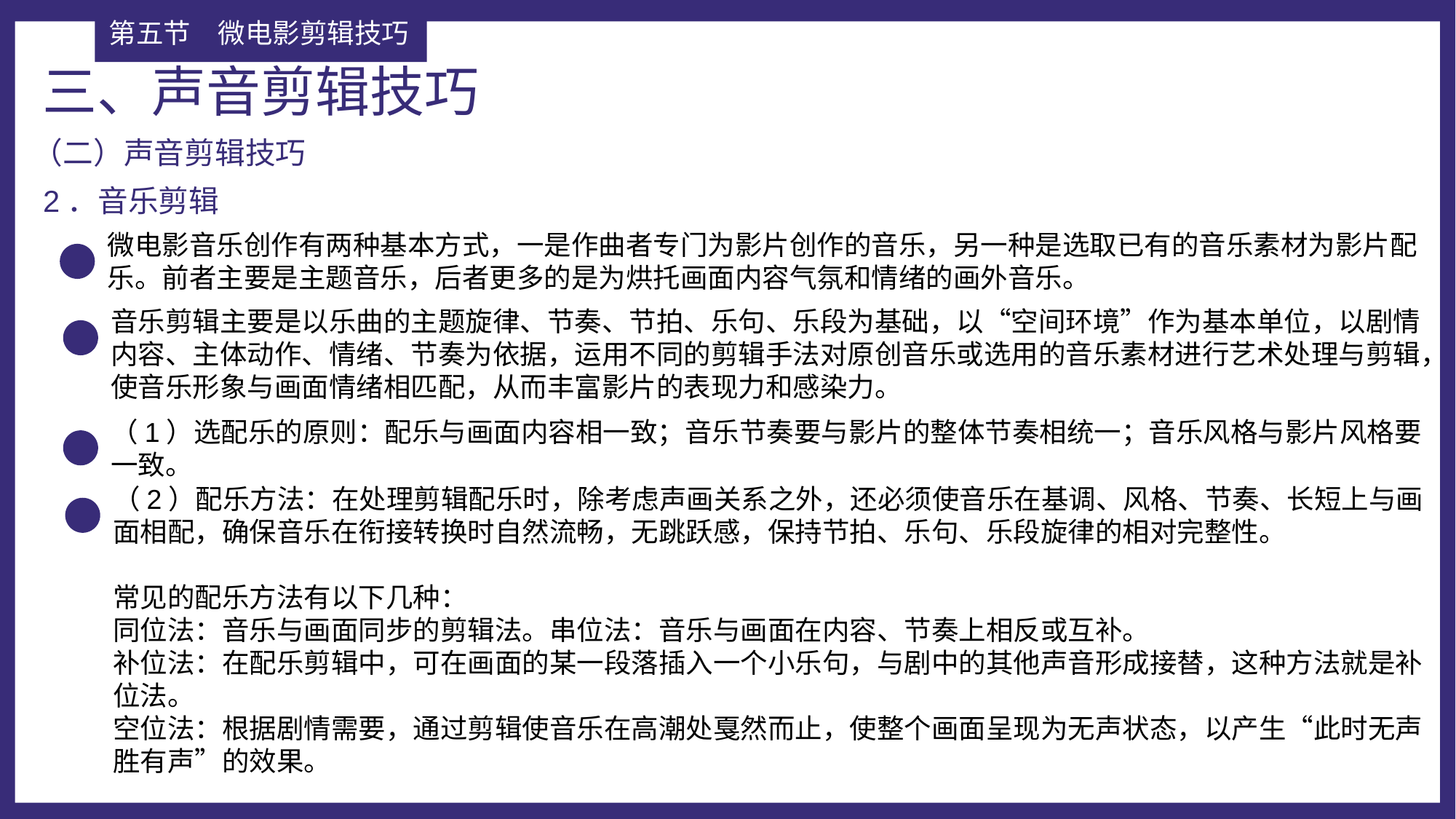

第五节	微电影剪辑技巧
三、声音剪辑技巧
（二）声音剪辑技巧
2．音乐剪辑
微电影音乐创作有两种基本方式，一是作曲者专门为影片创作的音乐，另一种是选取已有的音乐素材为影片配乐。前者主要是主题音乐，后者更多的是为烘托画面内容气氛和情绪的画外音乐。

音乐剪辑主要是以乐曲的主题旋律、节奏、节拍、乐句、乐段为基础，以“空间环境”作为基本单位，以剧情内容、主体动作、情绪、节奏为依据，运用不同的剪辑手法对原创音乐或选用的音乐素材进行艺术处理与剪辑，使音乐形象与画面情绪相匹配，从而丰富影片的表现力和感染力。

（1）选配乐的原则：配乐与画面内容相一致；音乐节奏要与影片的整体节奏相统一；音乐风格与影片风格要一致。

（2）配乐方法：在处理剪辑配乐时，除考虑声画关系之外，还必须使音乐在基调、风格、节奏、长短上与画面相配，确保音乐在衔接转换时自然流畅，无跳跃感，保持节拍、乐句、乐段旋律的相对完整性。

常见的配乐方法有以下几种：
同位法：音乐与画面同步的剪辑法。串位法：音乐与画面在内容、节奏上相反或互补。
补位法：在配乐剪辑中，可在画面的某一段落插入一个小乐句，与剧中的其他声音形成接替，这种方法就是补位法。
空位法：根据剧情需要，通过剪辑使音乐在高潮处戛然而止，使整个画面呈现为无声状态，以产生“此时无声胜有声”的效果。